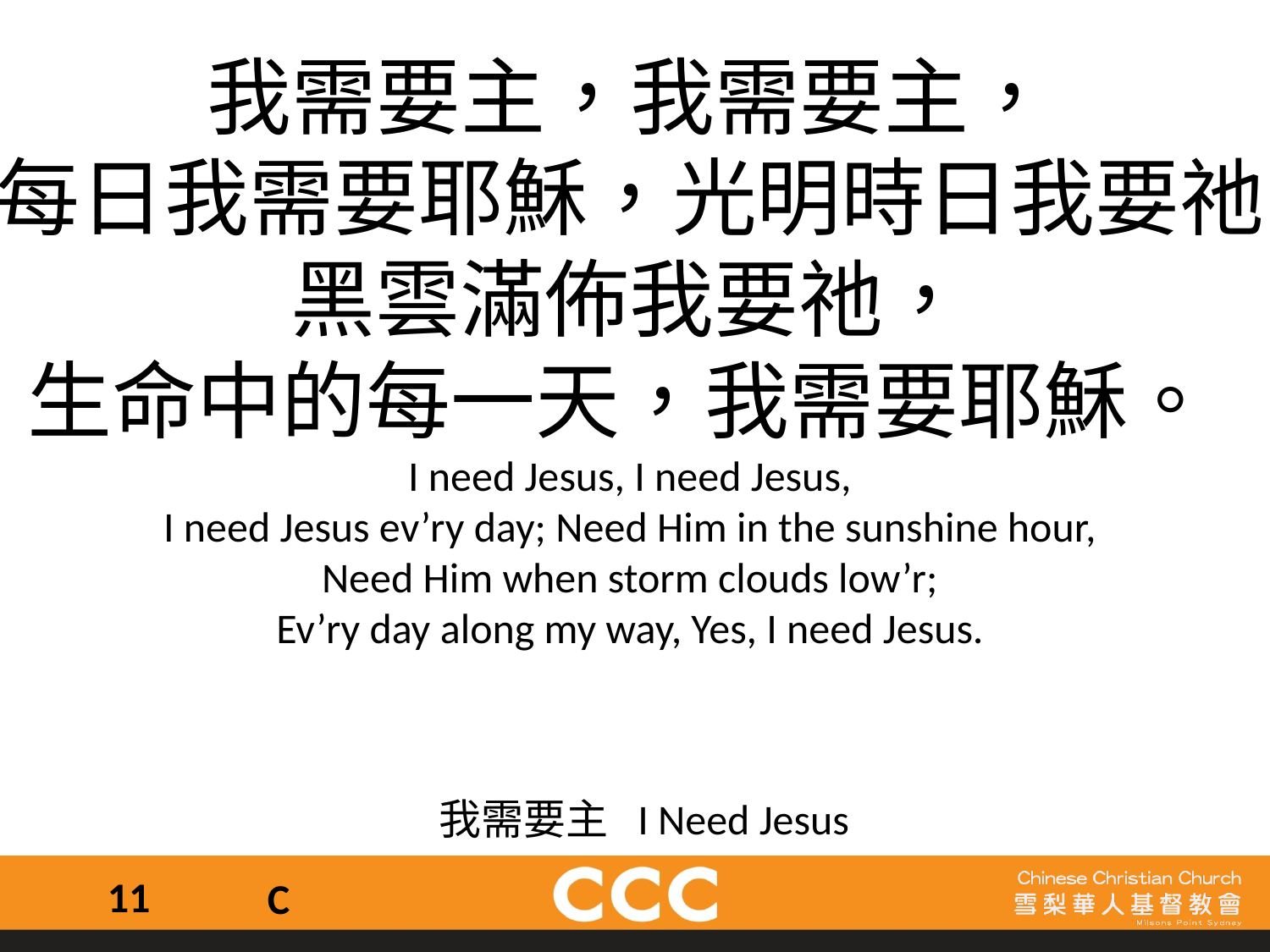

我需要主，我需要主，
每日我需要耶穌，光明時日我要祂
黑雲滿佈我要祂，
生命中的每一天，我需要耶穌。
I need Jesus, I need Jesus,
I need Jesus ev’ry day; Need Him in the sunshine hour,
Need Him when storm clouds low’r;
Ev’ry day along my way, Yes, I need Jesus.

 我需要主  I Need Jesus
11
C